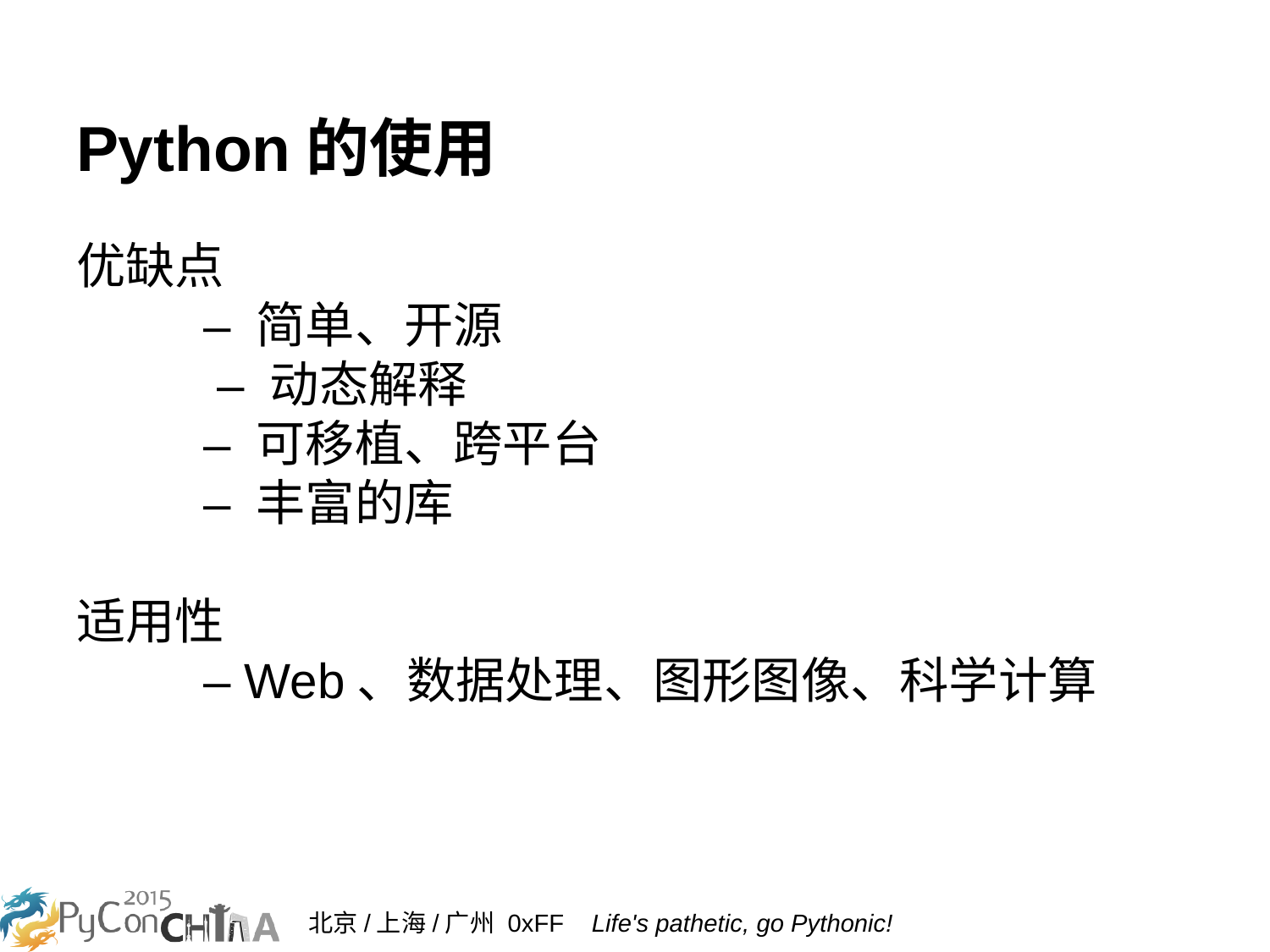

# Python的使用
优缺点
	– 简单、开源
 	 – 动态解释
	– 可移植、跨平台
	– 丰富的库
适用性
 	– Web、数据处理、图形图像、科学计算